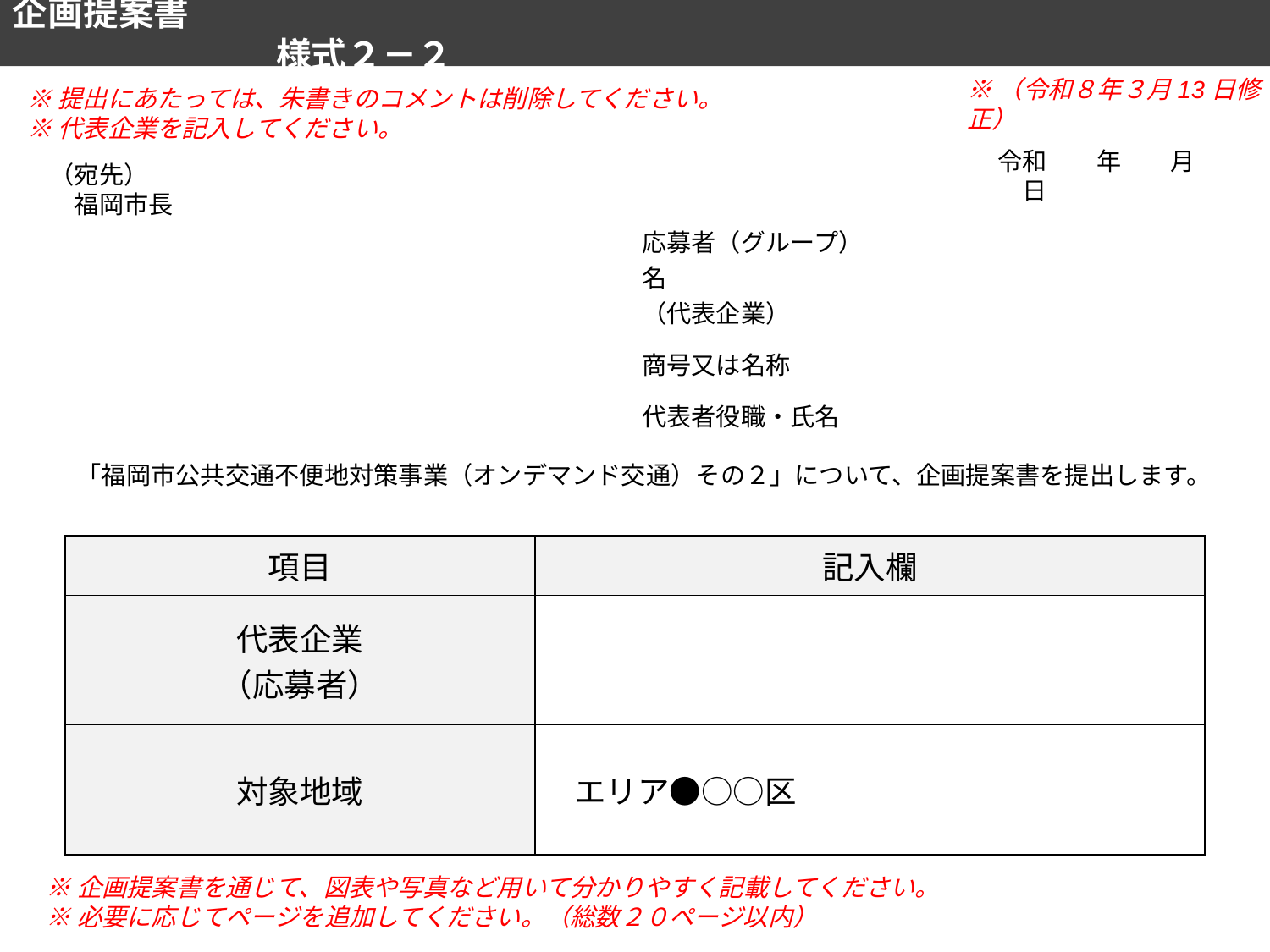

企画提案書　　　　　　　　　　　　　　　　　　　　　　　　　　　　　　　　 　　　　　 様式２－２
※（令和８年３月13日修正）
※提出にあたっては、朱書きのコメントは削除してください。
※代表企業を記入してください。
令和　　年　　月　　日
（宛先）
　福岡市長
| 応募者（グループ）名 |  |
| --- | --- |
| （代表企業） |  |
| 商号又は名称 |  |
| 代表者役職・氏名 |  |
　 「福岡市公共交通不便地対策事業（オンデマンド交通）その２」について、企画提案書を提出します。
| 項目 | 記入欄 |
| --- | --- |
| 代表企業 （応募者） |  |
| 対象地域 | エリア●○○区 |
※企画提案書を通じて、図表や写真など用いて分かりやすく記載してください。
※必要に応じてページを追加してください。（総数２０ページ以内）